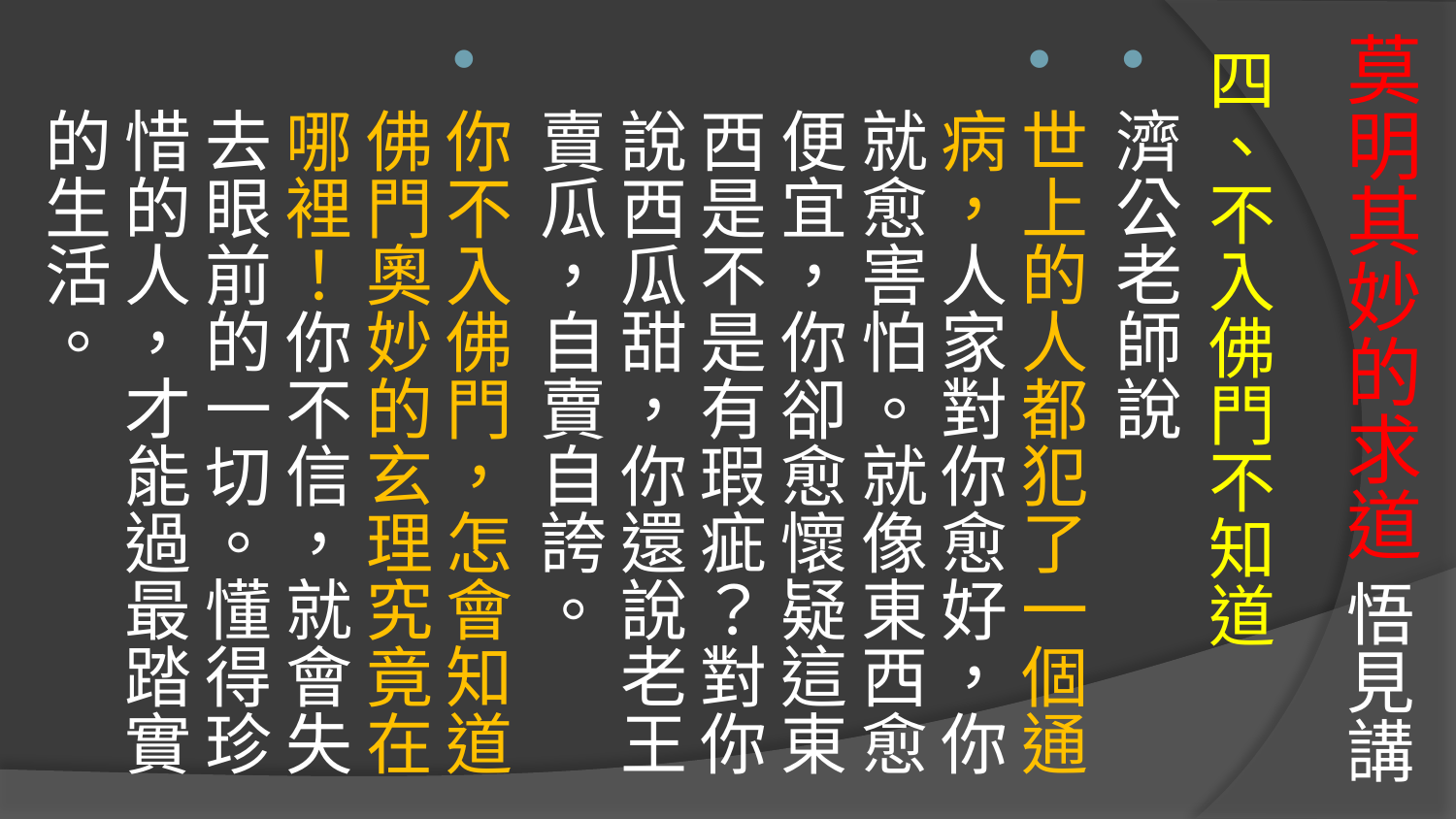

# 莫明其妙的求道 悟見講
四、不入佛門不知道
濟公老師說
世上的人都犯了一個通病，人家對你愈好，你就愈害怕。就像東西愈便宜，你卻愈懷疑這東西是不是有瑕疵？對你說西瓜甜，你還說老王賣瓜，自賣自誇。
你不入佛門，怎會知道佛門奧妙的玄理究竟在哪裡！你不信，就會失去眼前的一切。懂得珍惜的人，才能過最踏實的生活。